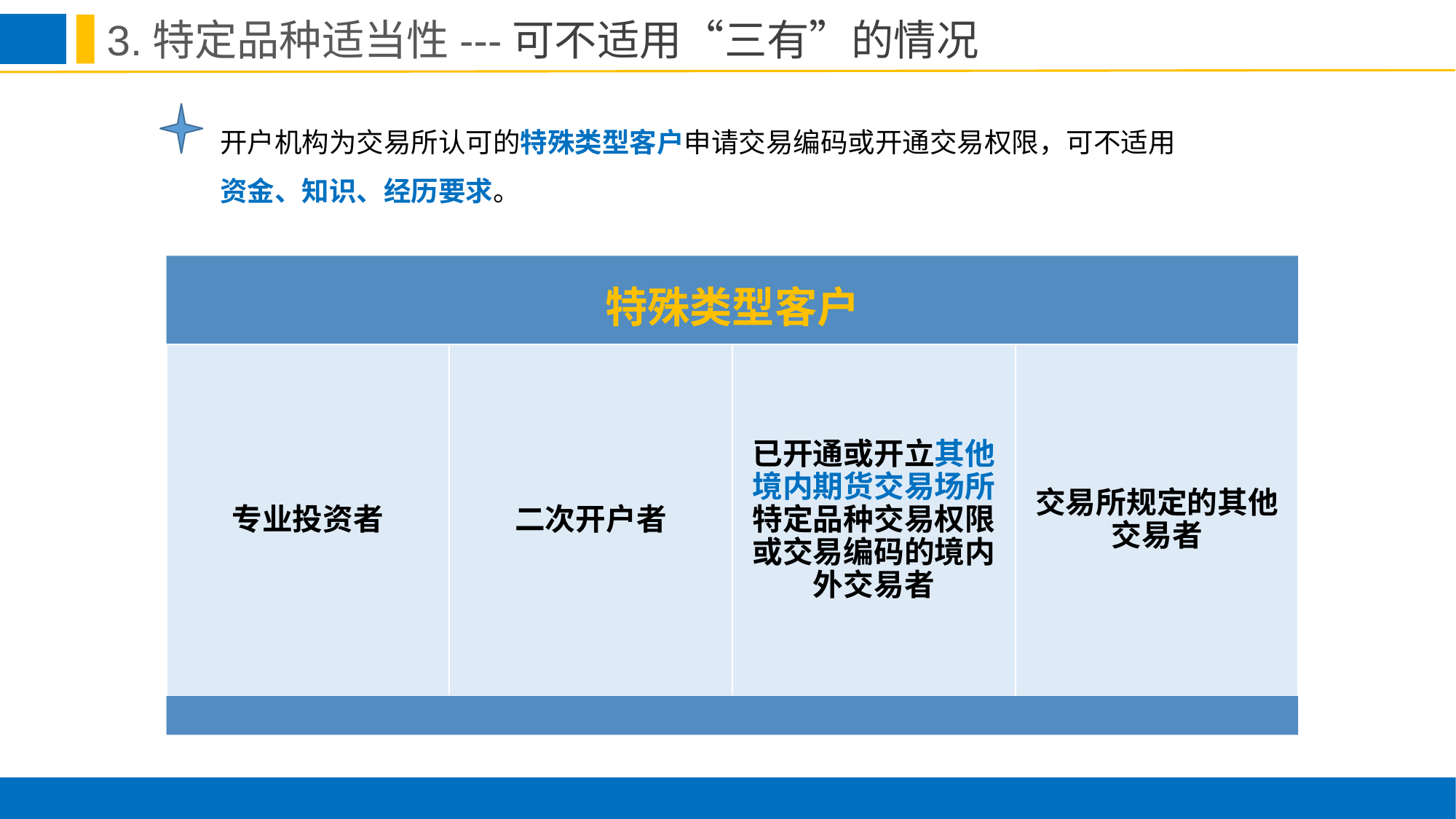

3.特定品种适当性---可不适用“三有”的情况

开户机构为交易所认可的特殊类型客户申请交易编码或开通交易权限，可不适用资金、知识、经历要求。
特殊类型客户

专业投资者
二次开户者
已开通或开立其他境内期货交易场所特定品种交易权限或交易编码的境内外交易者
交易所规定的其他交易者